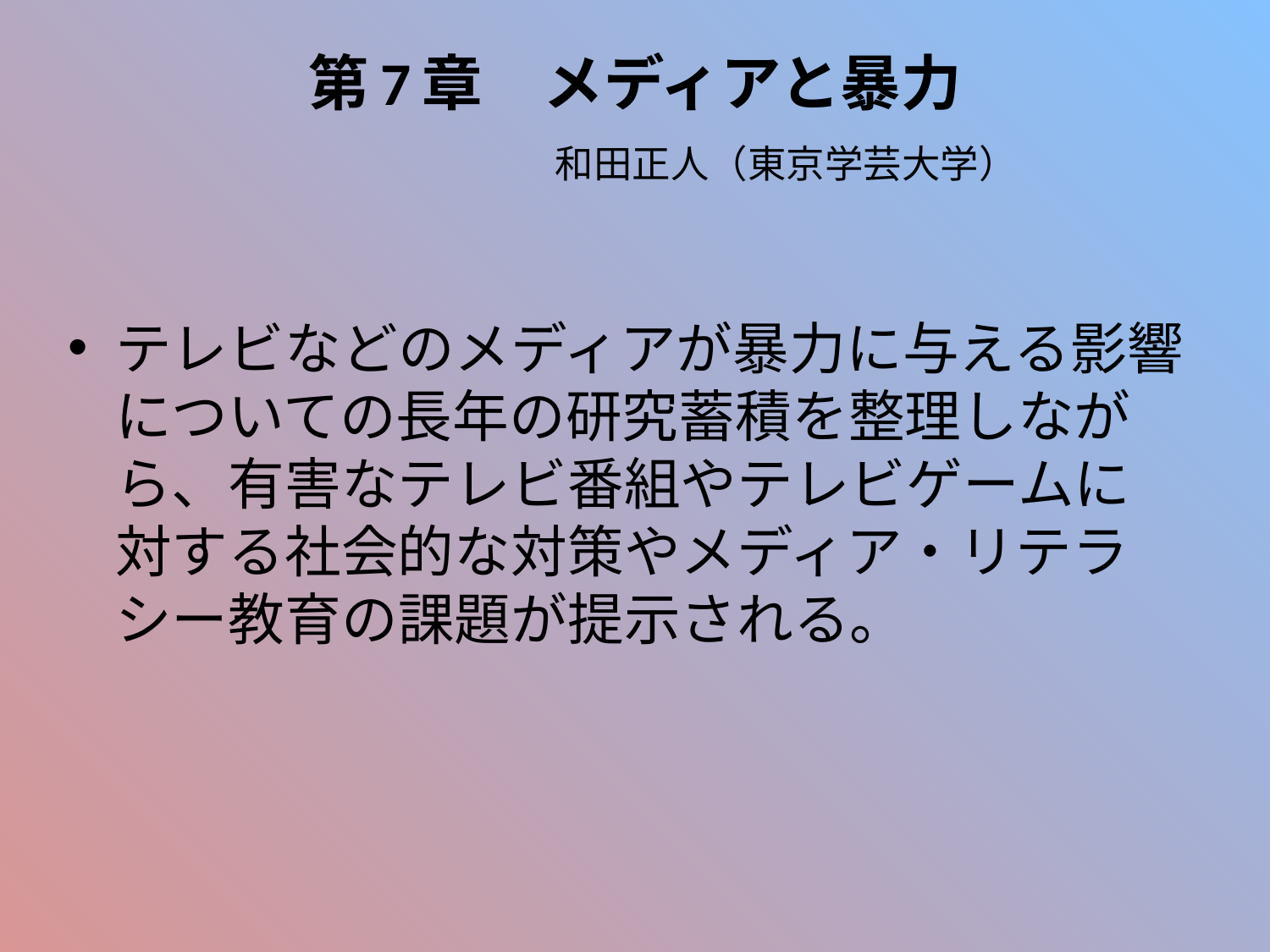

# 第7章　メディアと暴力 　　　　　和田正人（東京学芸大学）
テレビなどのメディアが暴力に与える影響についての長年の研究蓄積を整理しながら、有害なテレビ番組やテレビゲームに対する社会的な対策やメディア・リテラシー教育の課題が提示される。